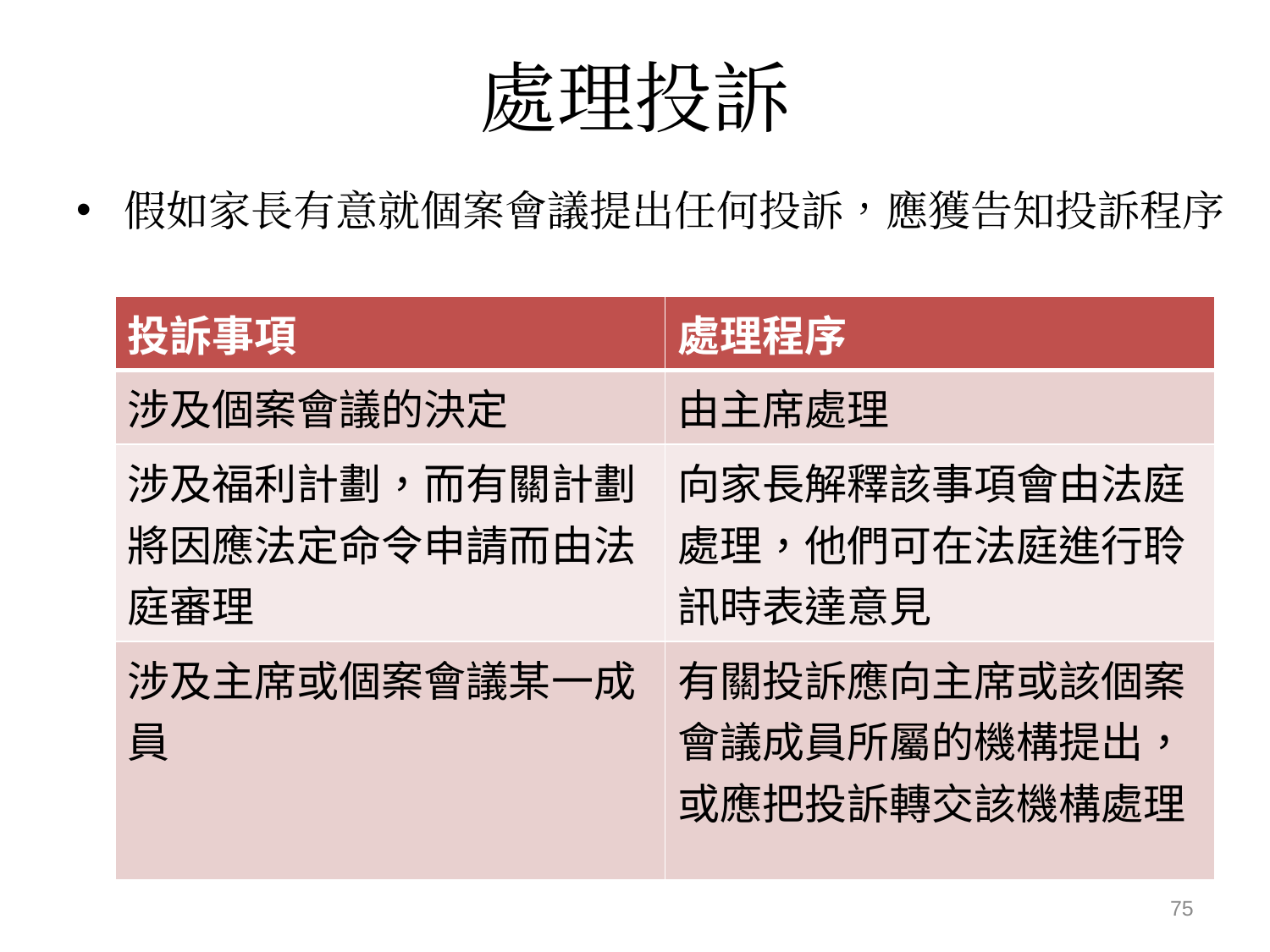

# 處理投訴
假如家長有意就個案會議提出任何投訴，應獲告知投訴程序

| 投訴事項 | 處理程序 |
| --- | --- |
| 涉及個案會議的決定 | 由主席處理 |
| 涉及福利計劃，而有關計劃將因應法定命令申請而由法庭審理 | 向家長解釋該事項會由法庭處理，他們可在法庭進行聆訊時表達意見 |
| 涉及主席或個案會議某一成員 | 有關投訴應向主席或該個案會議成員所屬的機構提出，或應把投訴轉交該機構處理 |
75